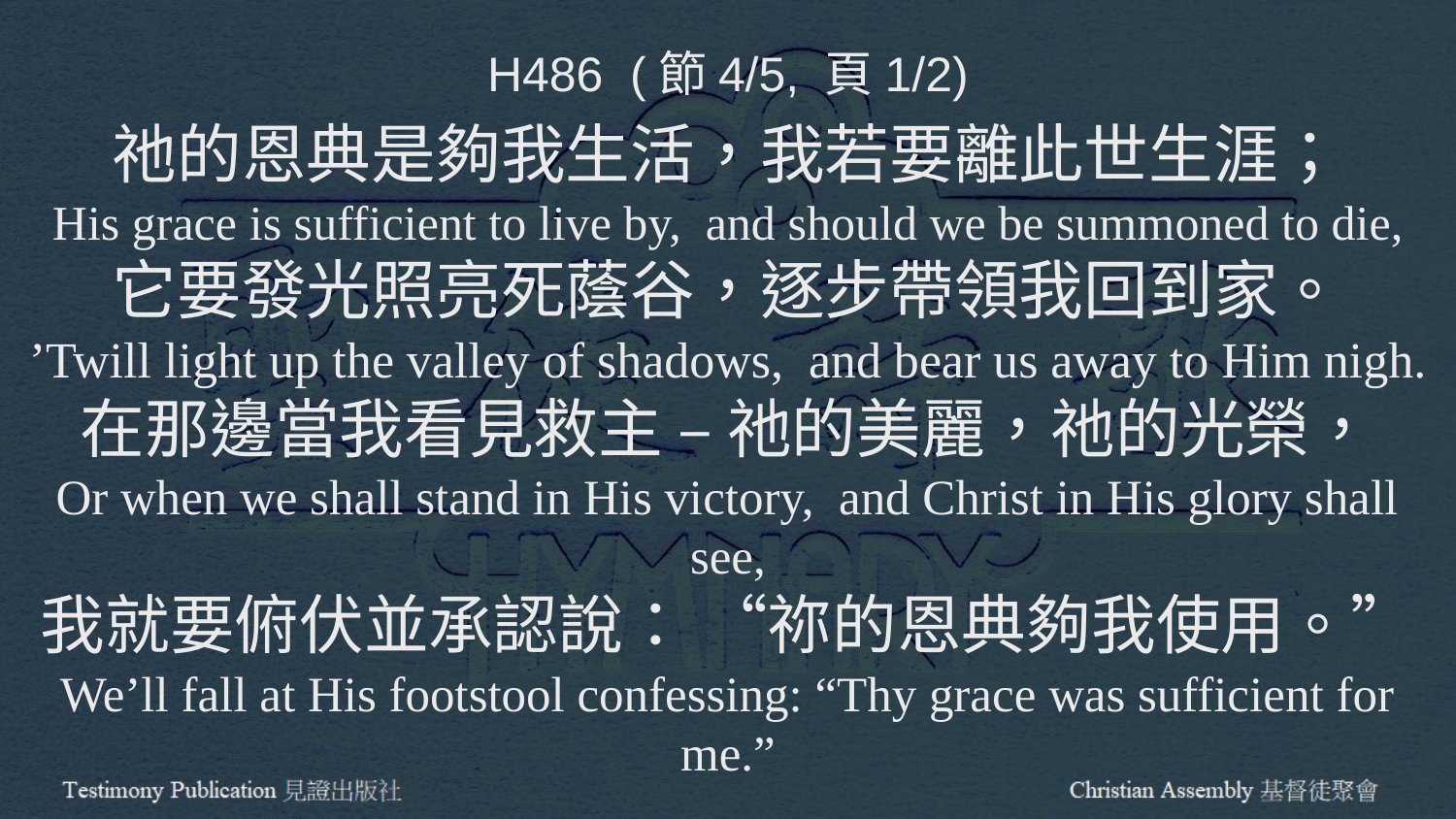

H486  (節4/5, 頁1/2)
祂的恩典是夠我生活，我若要離此世生涯；
His grace is sufficient to live by,  and should we be summoned to die,
它要發光照亮死蔭谷，逐步帶領我回到家。
’Twill light up the valley of shadows,  and bear us away to Him nigh.
在那邊當我看見救主 – 祂的美麗，祂的光榮，
Or when we shall stand in His victory,  and Christ in His glory shall see,
我就要俯伏並承認說： “祢的恩典夠我使用。”
We’ll fall at His footstool confessing: “Thy grace was sufficient for me.”